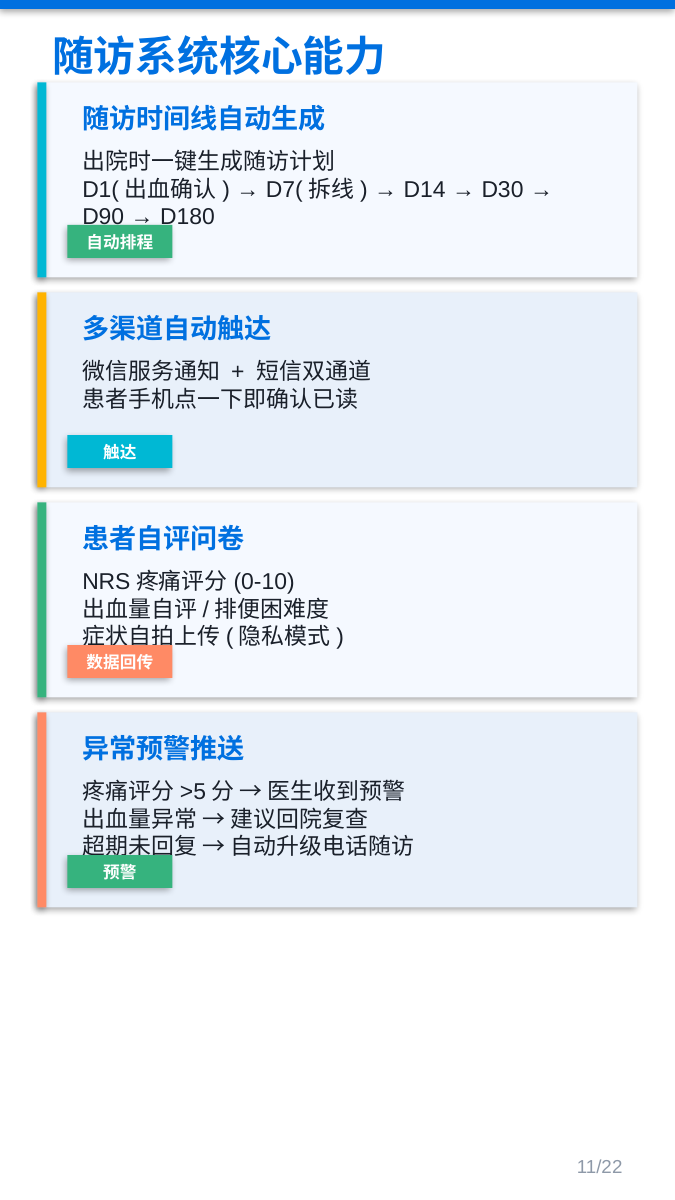

随访系统核心能力

随访时间线自动生成
出院时一键生成随访计划
D1(出血确认) → D7(拆线) → D14 → D30 → D90 → D180

自动排程

多渠道自动触达
微信服务通知 + 短信双通道
患者手机点一下即确认已读

触达

患者自评问卷
NRS疼痛评分(0-10)
出血量自评/排便困难度
症状自拍上传(隐私模式)

数据回传

异常预警推送
疼痛评分>5分 → 医生收到预警
出血量异常 → 建议回院复查
超期未回复 → 自动升级电话随访

预警
11/22